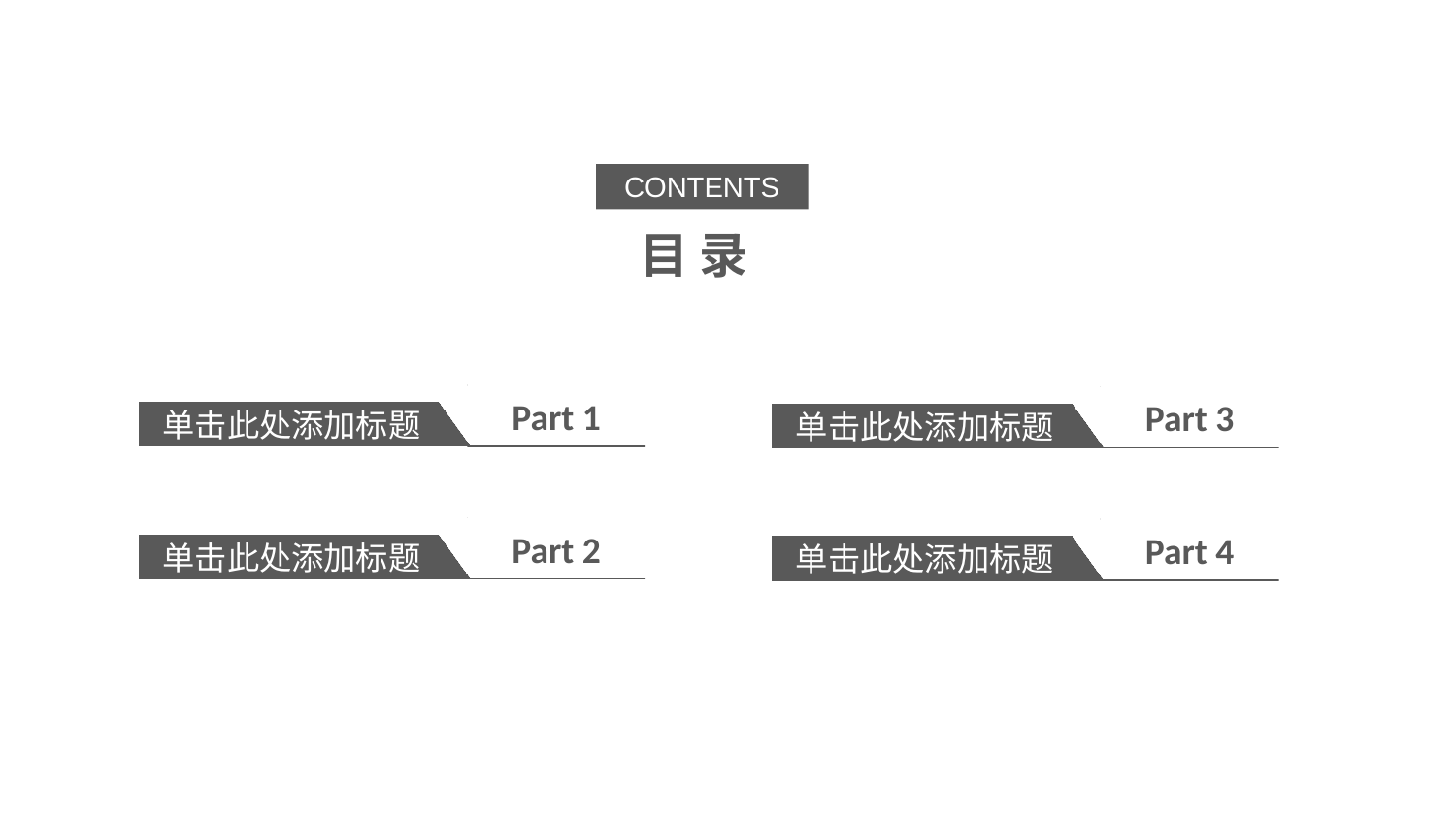

CONTENTS
目 录
Part 1
Part 3
单击此处添加标题
单击此处添加标题
Part 2
Part 4
单击此处添加标题
单击此处添加标题